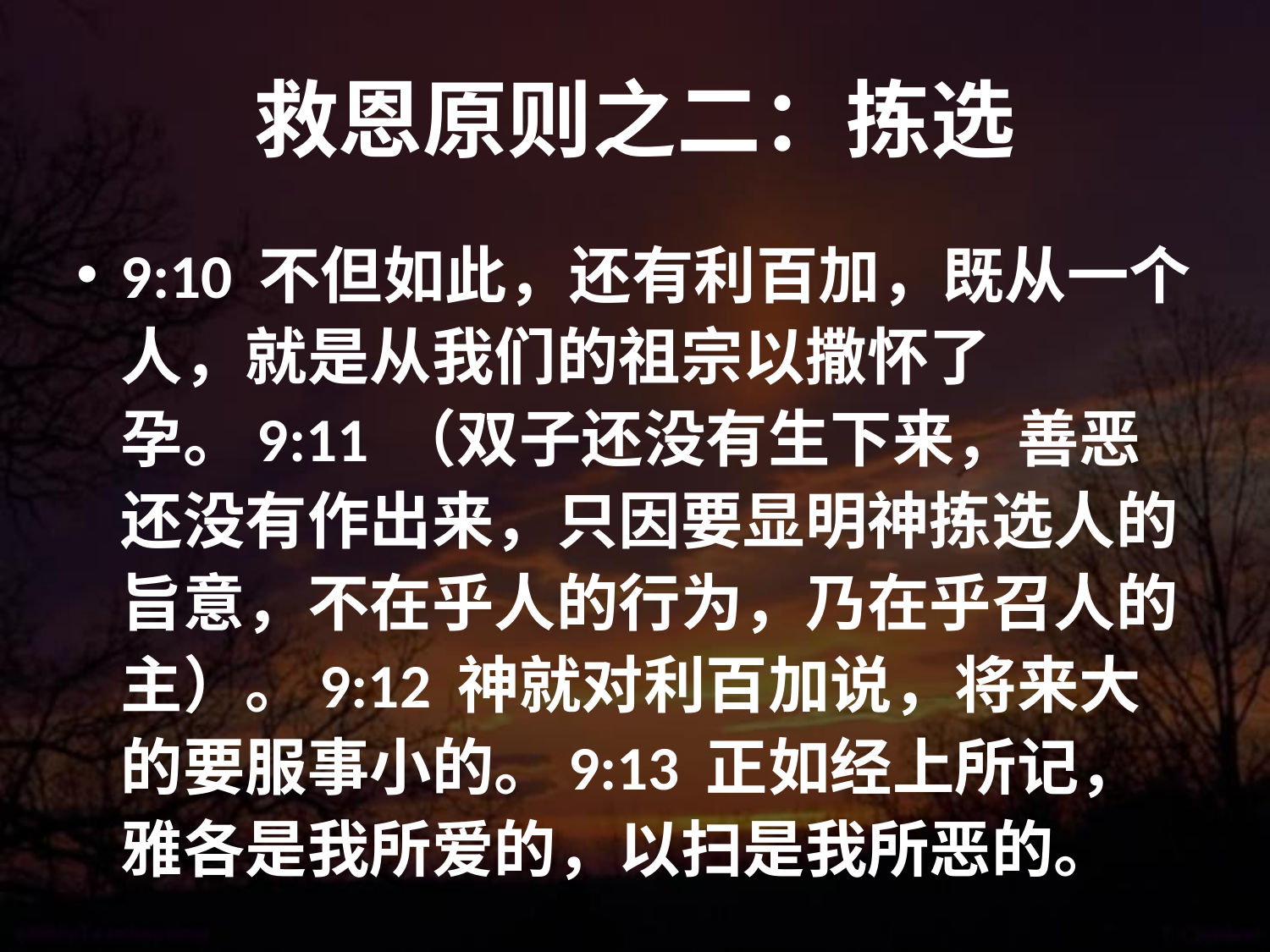

# 救恩原则之二：拣选
9:10 不但如此，还有利百加，既从一个人，就是从我们的祖宗以撒怀了孕。9:11 （双子还没有生下来，善恶还没有作出来，只因要显明神拣选人的旨意，不在乎人的行为，乃在乎召人的主）。9:12 神就对利百加说，将来大的要服事小的。9:13 正如经上所记，雅各是我所爱的，以扫是我所恶的。